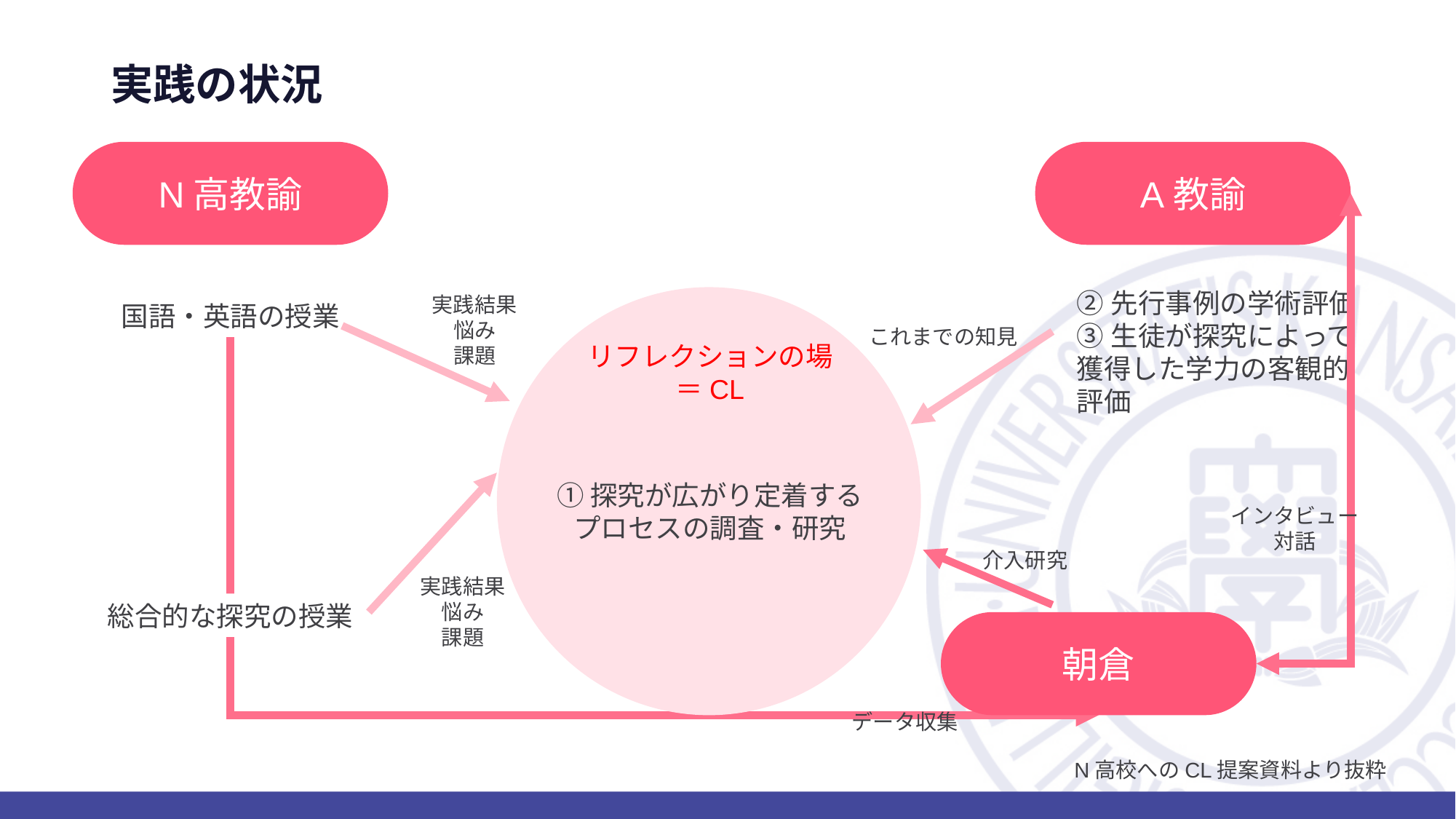

# 実践の状況
N高教諭
A教諭
②先行事例の学術評価
③生徒が探究によって
獲得した学力の客観的評価
実践結果
悩み
課題

国語・英語の授業
これまでの知見
リフレクションの場
＝CL
①探究が広がり定着する
プロセスの調査・研究
インタビュー
対話
介入研究
実践結果
悩み
課題
総合的な探究の授業
朝倉
データ収集
N高校へのCL提案資料より抜粋